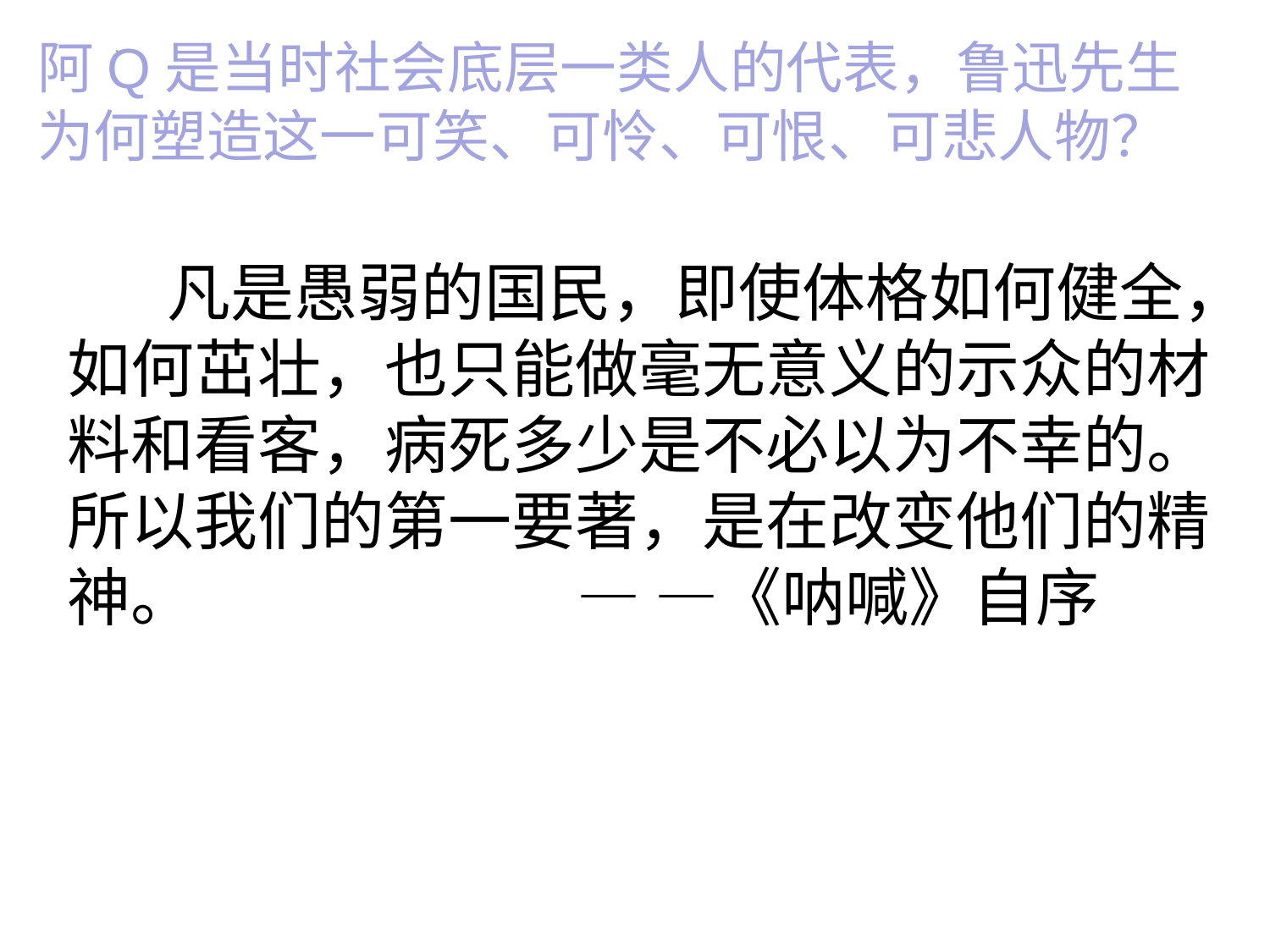

阿Q是当时社会底层一类人的代表，鲁迅先生为何塑造这一可笑、可怜、可恨、可悲人物？

      凡是愚弱的国民，即使体格如何健全，如何茁壮，也只能做毫无意义的示众的材料和看客，病死多少是不必以为不幸的。所以我们的第一要著，是在改变他们的精神。                           — —《呐喊》自序